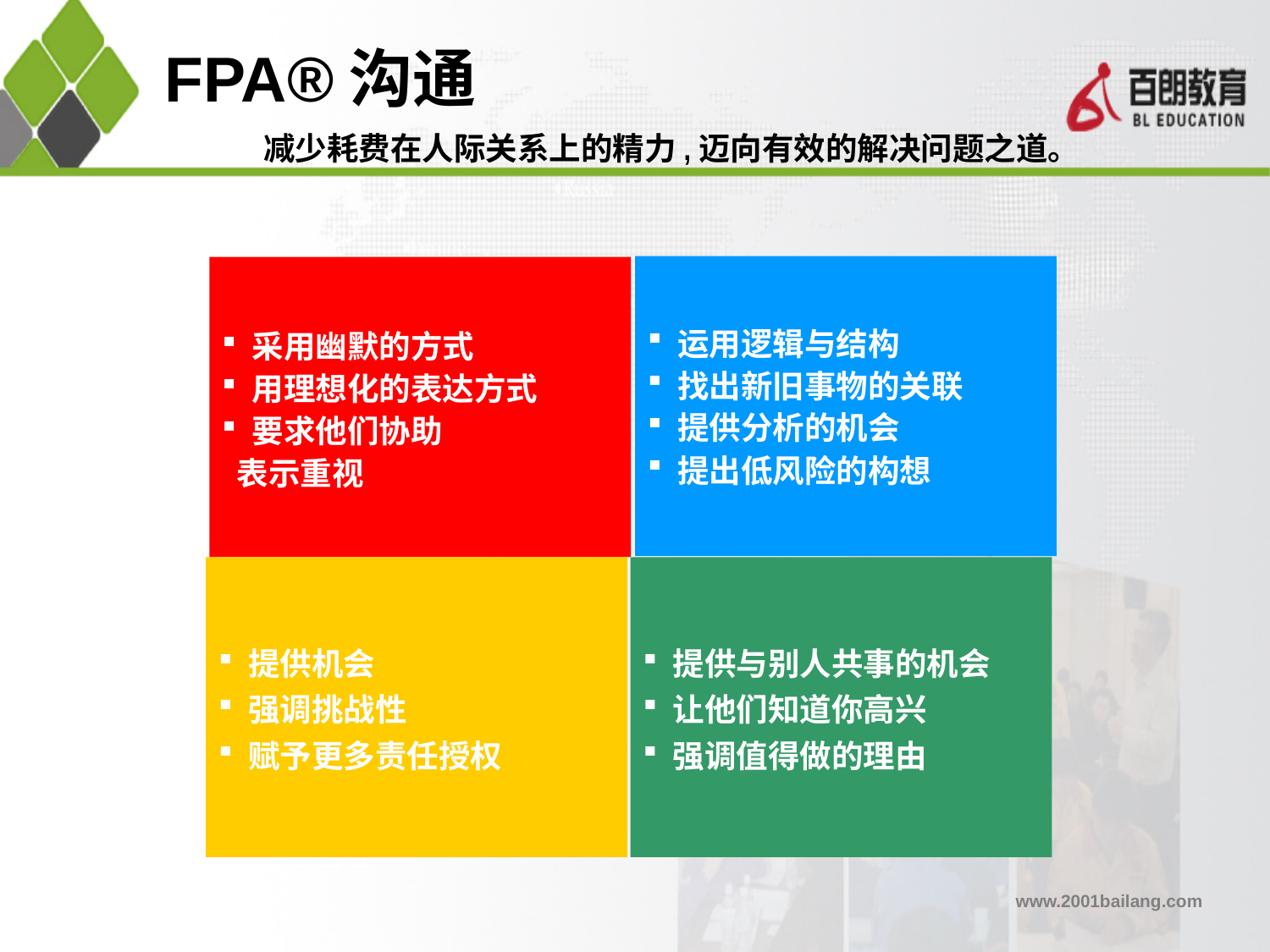

# FPA®沟通
减少耗费在人际关系上的精力,迈向有效的解决问题之道。
运用逻辑与结构
找出新旧事物的关联
提供分析的机会
提出低风险的构想

采用幽默的方式
用理想化的表达方式
要求他们协助
 表示重视

提供机会
强调挑战性
赋予更多责任授权

提供与别人共事的机会
让他们知道你高兴
强调值得做的理由